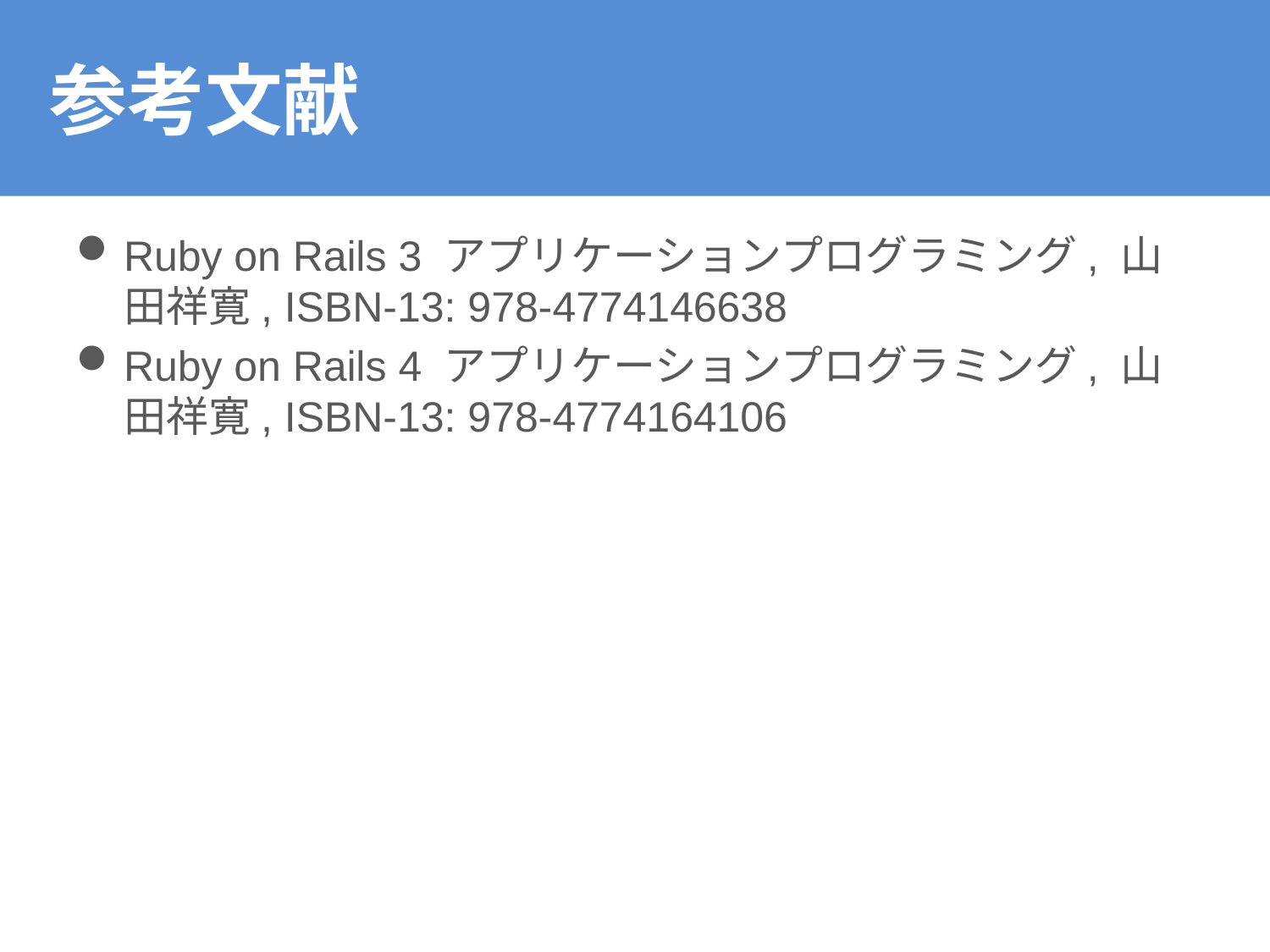

# 参考文献
Ruby on Rails 3 アプリケーションプログラミング, 山田祥寛, ISBN-13: 978-4774146638
Ruby on Rails 4 アプリケーションプログラミング, 山田祥寛, ISBN-13: 978-4774164106